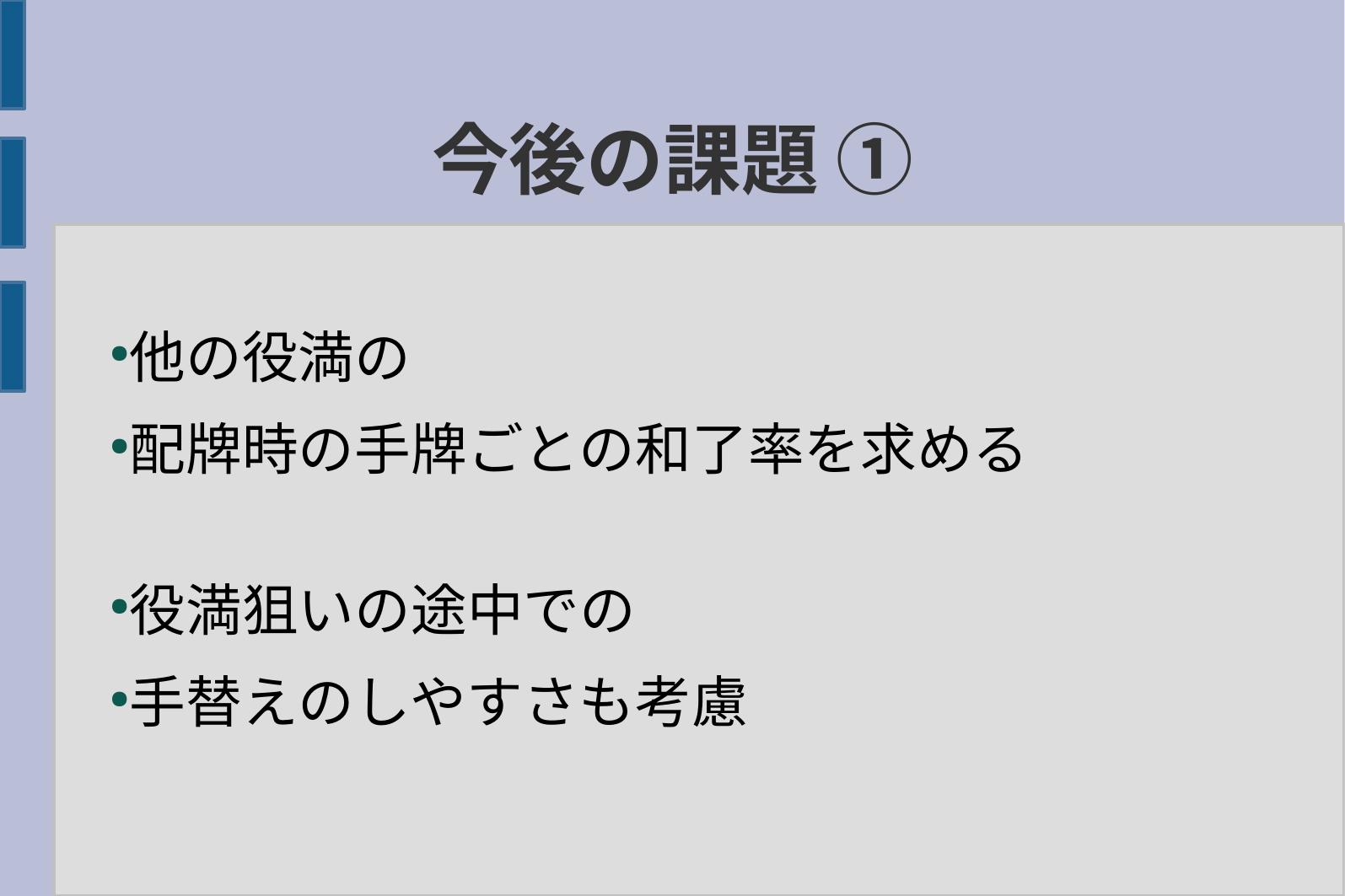

今後の課題 ①

他の役満の
配牌時の手牌ごとの和了率を求める

役満狙いの途中での
手替えのしやすさも考慮